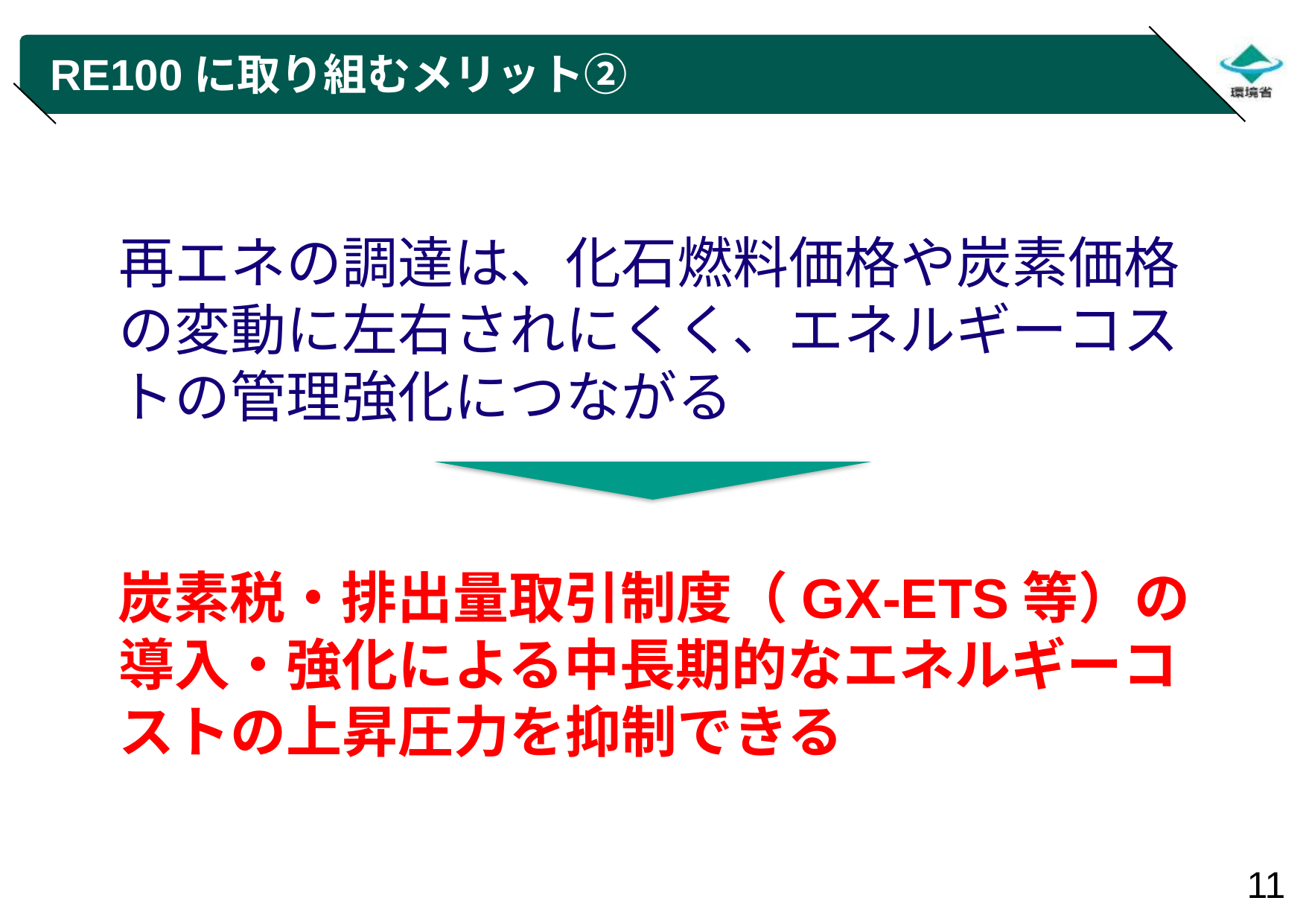

# RE100に取り組むメリット②
再エネの調達は、化石燃料価格や炭素価格の変動に左右されにくく、エネルギーコストの管理強化につながる

炭素税・排出量取引制度（GX-ETS等）の導入・強化による中長期的なエネルギーコストの上昇圧力を抑制できる